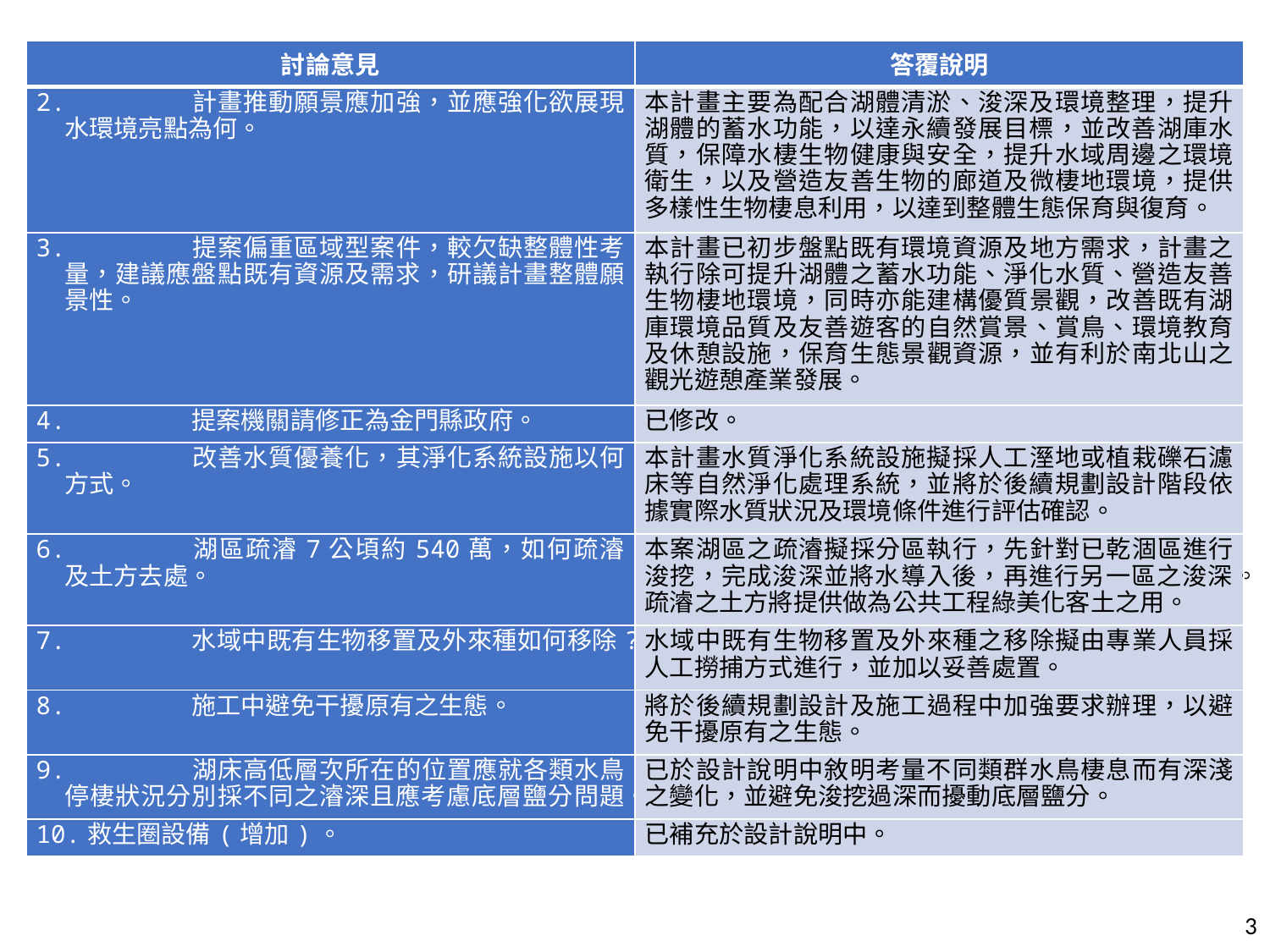

| 討論意見 | 答覆說明 |
| --- | --- |
| 2. 計畫推動願景應加強，並應強化欲展現水環境亮點為何。 | 本計畫主要為配合湖體清淤、浚深及環境整理，提升湖體的蓄水功能，以達永續發展目標，並改善湖庫水質，保障水棲生物健康與安全，提升水域周邊之環境衛生，以及營造友善生物的廊道及微棲地環境，提供多樣性生物棲息利用，以達到整體生態保育與復育。 |
| 3. 提案偏重區域型案件，較欠缺整體性考量，建議應盤點既有資源及需求，研議計畫整體願景性。 | 本計畫已初步盤點既有環境資源及地方需求，計畫之執行除可提升湖體之蓄水功能、淨化水質、營造友善生物棲地環境，同時亦能建構優質景觀，改善既有湖庫環境品質及友善遊客的自然賞景、賞鳥、環境教育及休憩設施，保育生態景觀資源，並有利於南北山之觀光遊憩產業發展。 |
| 4. 提案機關請修正為金門縣政府。 | 已修改。 |
| 5. 改善水質優養化，其淨化系統設施以何方式。 | 本計畫水質淨化系統設施擬採人工溼地或植栽礫石濾床等自然淨化處理系統，並將於後續規劃設計階段依據實際水質狀況及環境條件進行評估確認。 |
| 6. 湖區疏濬7公頃約540萬，如何疏濬及土方去處。 | 本案湖區之疏濬擬採分區執行，先針對已乾涸區進行浚挖，完成浚深並將水導入後，再進行另一區之浚深。疏濬之土方將提供做為公共工程綠美化客土之用。 |
| 7. 水域中既有生物移置及外來種如何移除? | 水域中既有生物移置及外來種之移除擬由專業人員採人工撈捕方式進行，並加以妥善處置。 |
| 8. 施工中避免干擾原有之生態。 | 將於後續規劃設計及施工過程中加強要求辦理，以避免干擾原有之生態。 |
| 9. 湖床高低層次所在的位置應就各類水鳥停棲狀況分別採不同之濬深且應考慮底層鹽分問題。 | 已於設計說明中敘明考量不同類群水鳥棲息而有深淺之變化，並避免浚挖過深而擾動底層鹽分。 |
| 10.救生圈設備(增加)。 | 已補充於設計說明中。 |
3